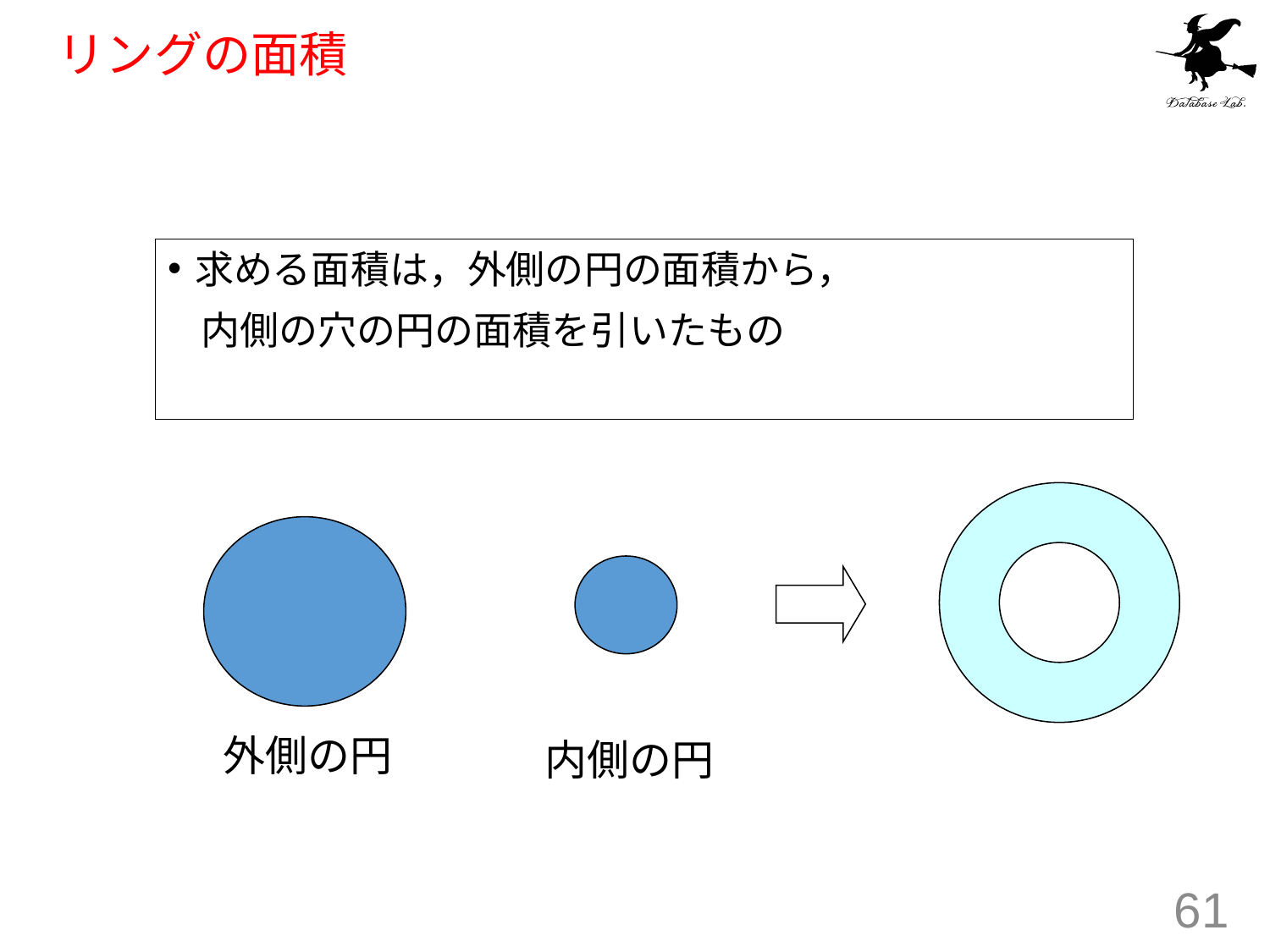

# リングの面積
求める面積は，外側の円の面積から，
   内側の穴の円の面積を引いたもの

外側の円
内側の円
61